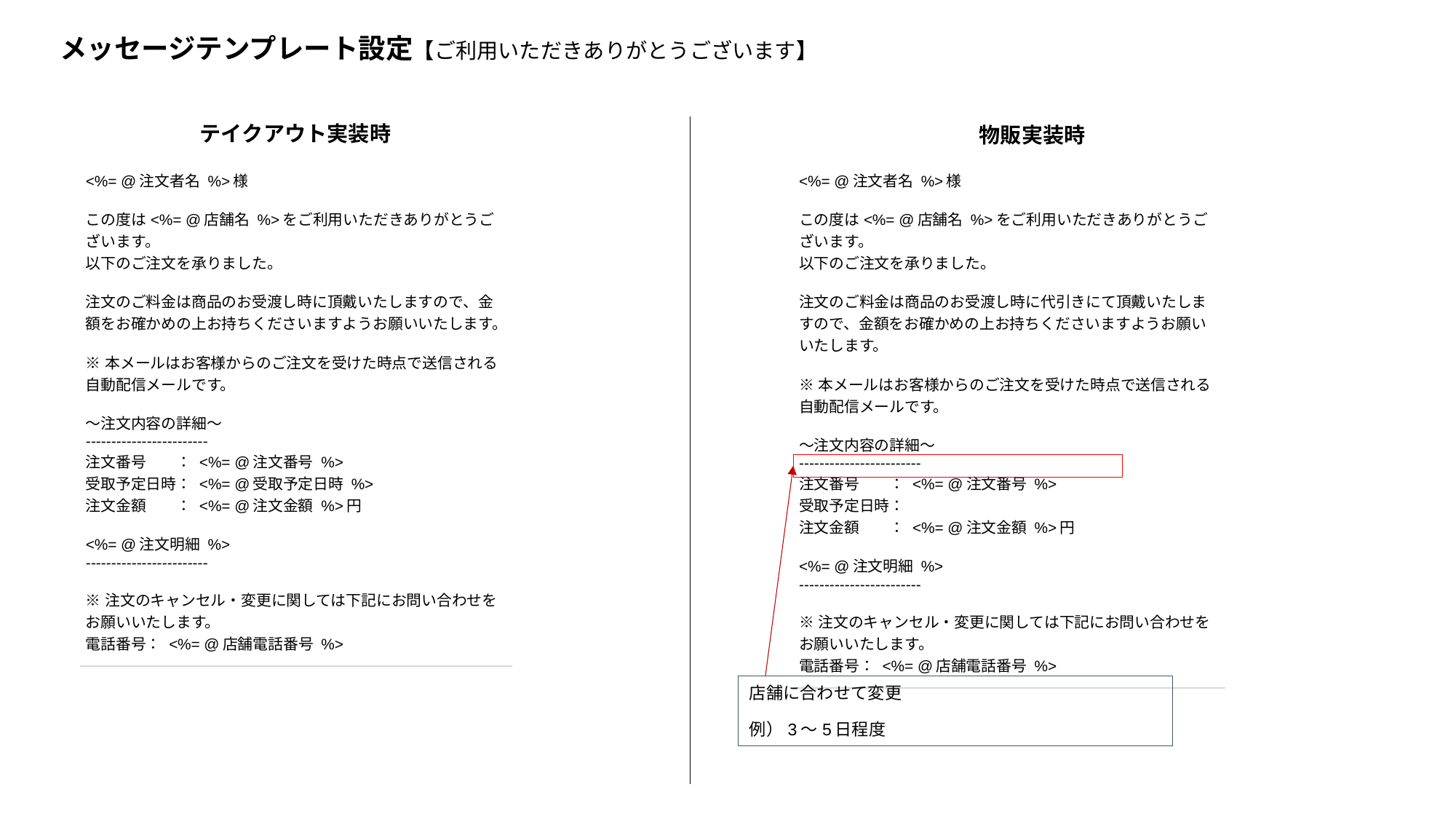

メッセージテンプレート設定【ご利用いただきありがとうございます】
テイクアウト実装時
物販実装時
| <%= @注文者名 %>様 この度は<%= @店舗名 %>をご利用いただきありがとうございます。 以下のご注文を承りました。 注文のご料金は商品のお受渡し時に頂戴いたしますので、金額をお確かめの上お持ちくださいますようお願いいたします。 ※本メールはお客様からのご注文を受けた時点で送信される自動配信メールです。 〜注文内容の詳細〜 ------------------------ 注文番号　　： <%= @注文番号 %> 受取予定日時： <%= @受取予定日時 %> 注文金額　　： <%= @注文金額 %>円 <%= @注文明細 %> ------------------------ ※注文のキャンセル・変更に関しては下記にお問い合わせをお願いいたします。 電話番号： <%= @店舗電話番号 %> |
| --- |
| <%= @注文者名 %>様 この度は<%= @店舗名 %>をご利用いただきありがとうございます。 以下のご注文を承りました。 注文のご料金は商品のお受渡し時に代引きにて頂戴いたしますので、金額をお確かめの上お持ちくださいますようお願いいたします。 ※本メールはお客様からのご注文を受けた時点で送信される自動配信メールです。 〜注文内容の詳細〜 ------------------------ 注文番号　　： <%= @注文番号 %> 受取予定日時： 注文金額　　： <%= @注文金額 %>円 <%= @注文明細 %> ------------------------ ※注文のキャンセル・変更に関しては下記にお問い合わせをお願いいたします。 電話番号： <%= @店舗電話番号 %> |
| --- |

店舗に合わせて変更
例）3〜5日程度